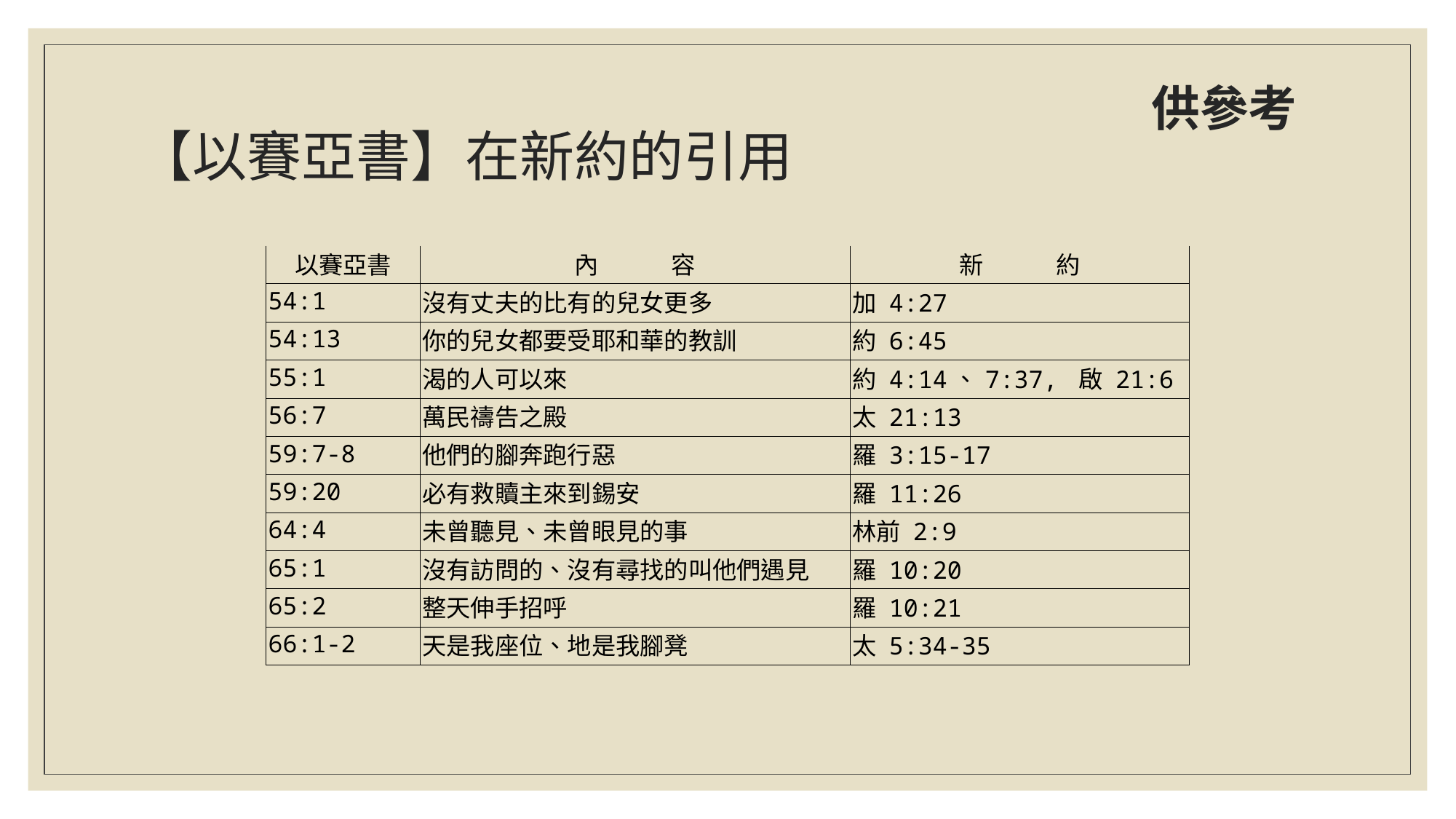

供參考
# 【以賽亞書】在新約的引用
| 以賽亞書 | 內　　　容 | 新　　　約 |
| --- | --- | --- |
| 54:1 | 沒有丈夫的比有的兒女更多 | 加 4:27 |
| 54:13 | 你的兒女都要受耶和華的教訓 | 約 6:45 |
| 55:1 | 渴的人可以來 | 約 4:14、7:37, 啟 21:6 |
| 56:7 | 萬民禱告之殿 | 太 21:13 |
| 59:7-8 | 他們的腳奔跑行惡 | 羅 3:15-17 |
| 59:20 | 必有救贖主來到錫安 | 羅 11:26 |
| 64:4 | 未曾聽見、未曾眼見的事 | 林前 2:9 |
| 65:1 | 沒有訪問的、沒有尋找的叫他們遇見 | 羅 10:20 |
| 65:2 | 整天伸手招呼 | 羅 10:21 |
| 66:1-2 | 天是我座位、地是我腳凳 | 太 5:34-35 |